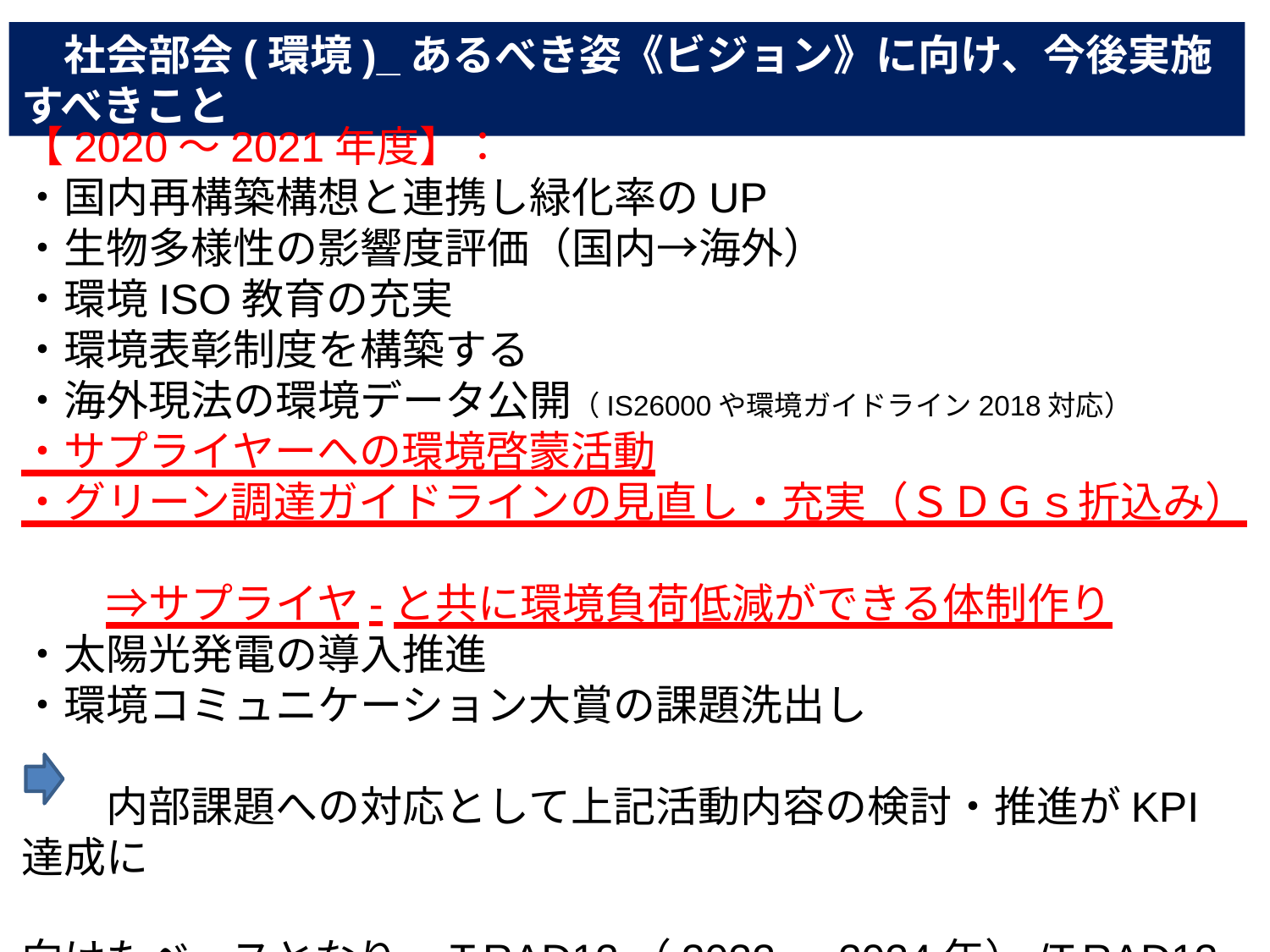

社会部会(環境)_あるべき姿《ビジョン》に向け、今後実施すべきこと
【2020～2021年度】：
・国内再構築構想と連携し緑化率のUP
・生物多様性の影響度評価（国内→海外）
・環境ISO教育の充実
・環境表彰制度を構築する
・海外現法の環境データ公開（IS26000や環境ガイドライン2018対応）
・サプライヤーへの環境啓蒙活動
・グリーン調達ガイドラインの見直し・充実（ＳＤＧｓ折込み）
　　⇒サプライヤ-と共に環境負荷低減ができる体制作り
・太陽光発電の導入推進
・環境コミュニケーション大賞の課題洗出し

　　内部課題への対応として上記活動内容の検討・推進がKPI達成に
　　向けたベースとなり、T.RAD12（2022～2024年）/T.RAD13
    (2025～2025年）にて更なる活動を行い目標を達成